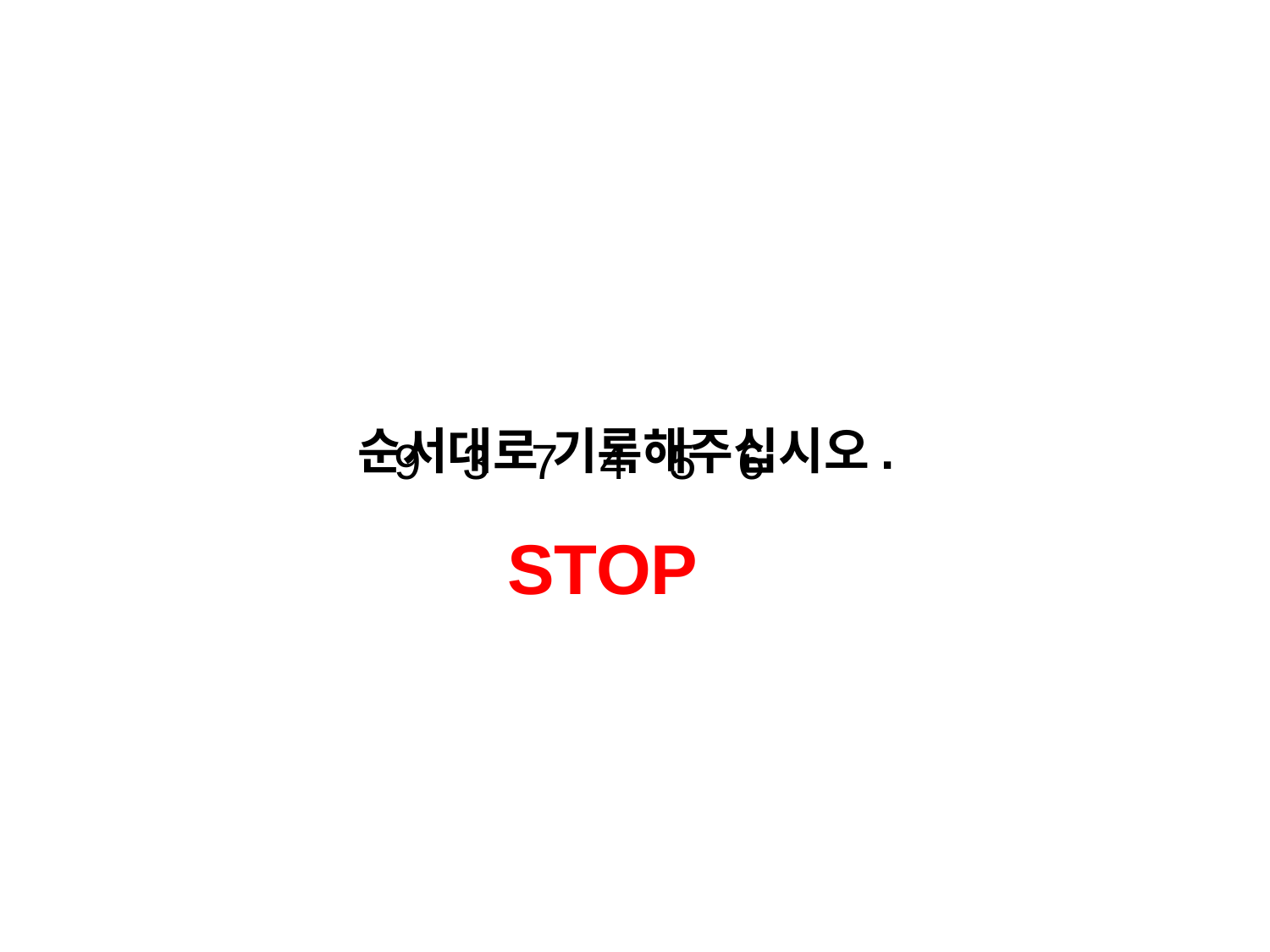

순서대로 기록해주십시오.
9   3   7   4   5   6
STOP